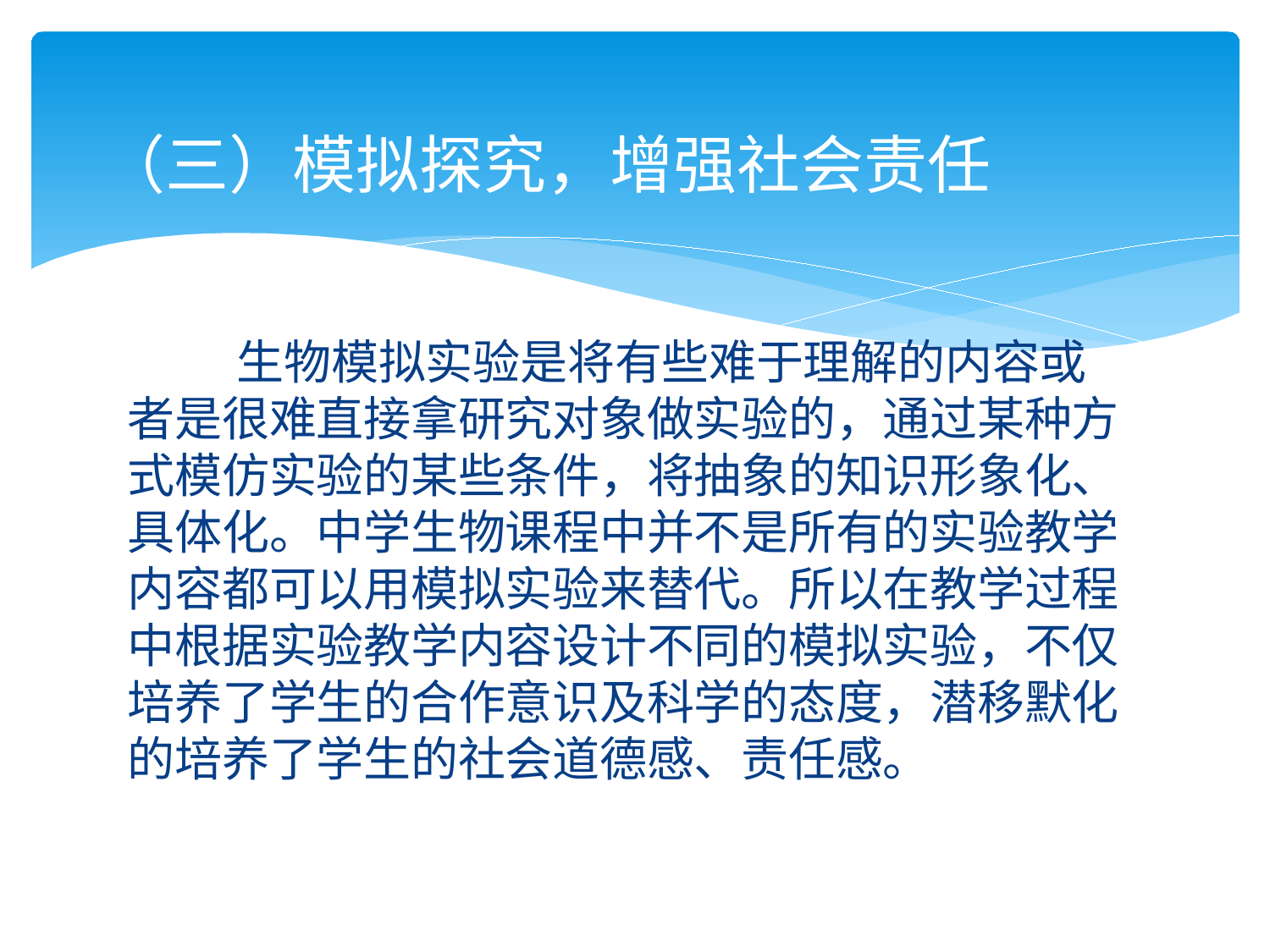

# （三）模拟探究，增强社会责任
           生物模拟实验是将有些难于理解的内容或者是很难直接拿研究对象做实验的，通过某种方式模仿实验的某些条件，将抽象的知识形象化、具体化。中学生物课程中并不是所有的实验教学内容都可以用模拟实验来替代。所以在教学过程中根据实验教学内容设计不同的模拟实验，不仅培养了学生的合作意识及科学的态度，潜移默化的培养了学生的社会道德感、责任感。